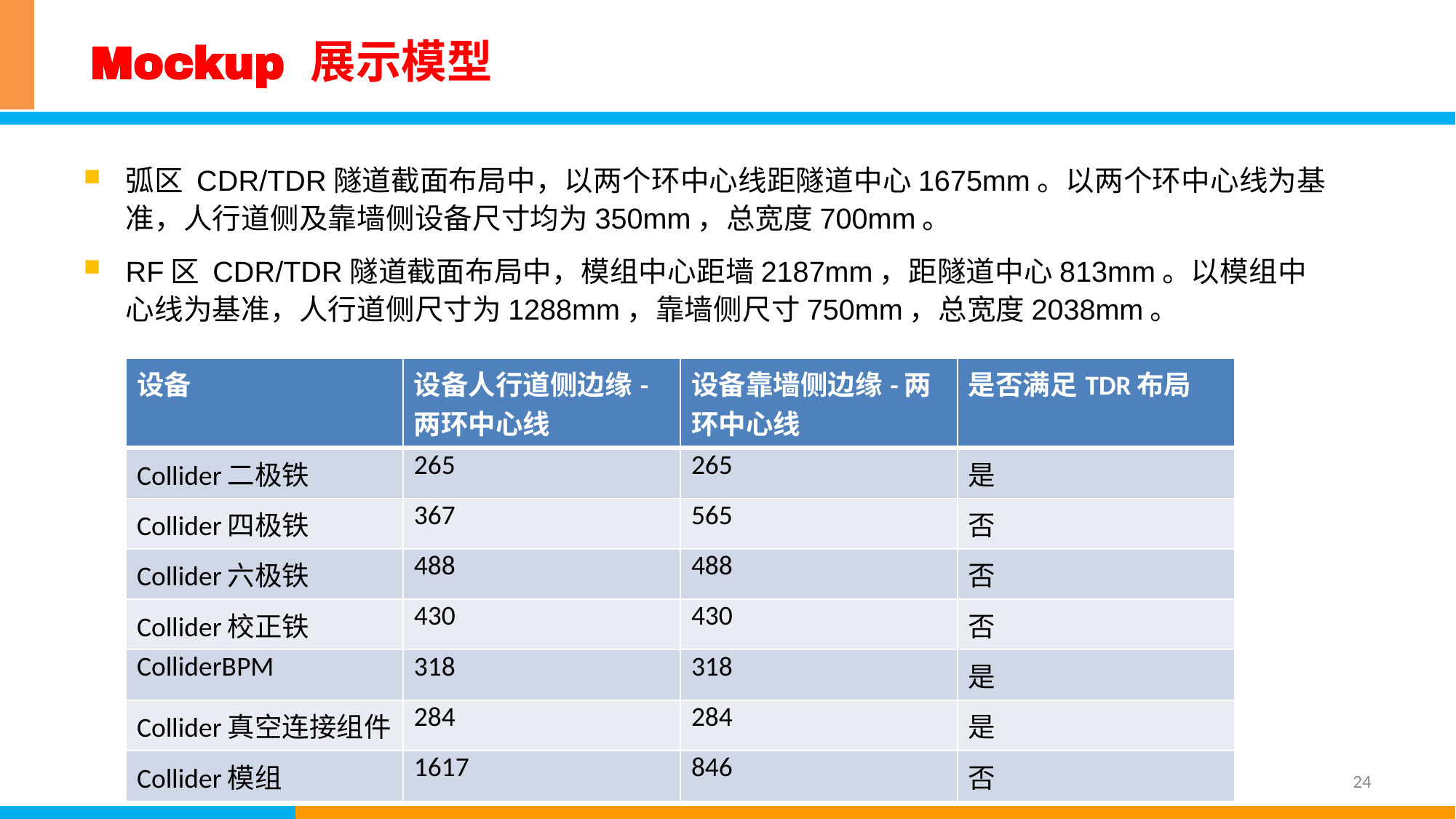

# Mockup 展示模型
弧区 CDR/TDR隧道截面布局中，以两个环中心线距隧道中心1675mm。以两个环中心线为基准，人行道侧及靠墙侧设备尺寸均为350mm，总宽度700mm。
RF区 CDR/TDR隧道截面布局中，模组中心距墙2187mm，距隧道中心813mm。以模组中心线为基准，人行道侧尺寸为1288mm，靠墙侧尺寸750mm，总宽度2038mm。

| 设备 | 设备人行道侧边缘-两环中心线 | 设备靠墙侧边缘-两环中心线 | 是否满足TDR布局 |
| --- | --- | --- | --- |
| Collider二极铁 | 265 | 265 | 是 |
| Collider四极铁 | 367 | 565 | 否 |
| Collider六极铁 | 488 | 488 | 否 |
| Collider校正铁 | 430 | 430 | 否 |
| ColliderBPM | 318 | 318 | 是 |
| Collider真空连接组件 | 284 | 284 | 是 |
| Collider模组 | 1617 | 846 | 否 |
24